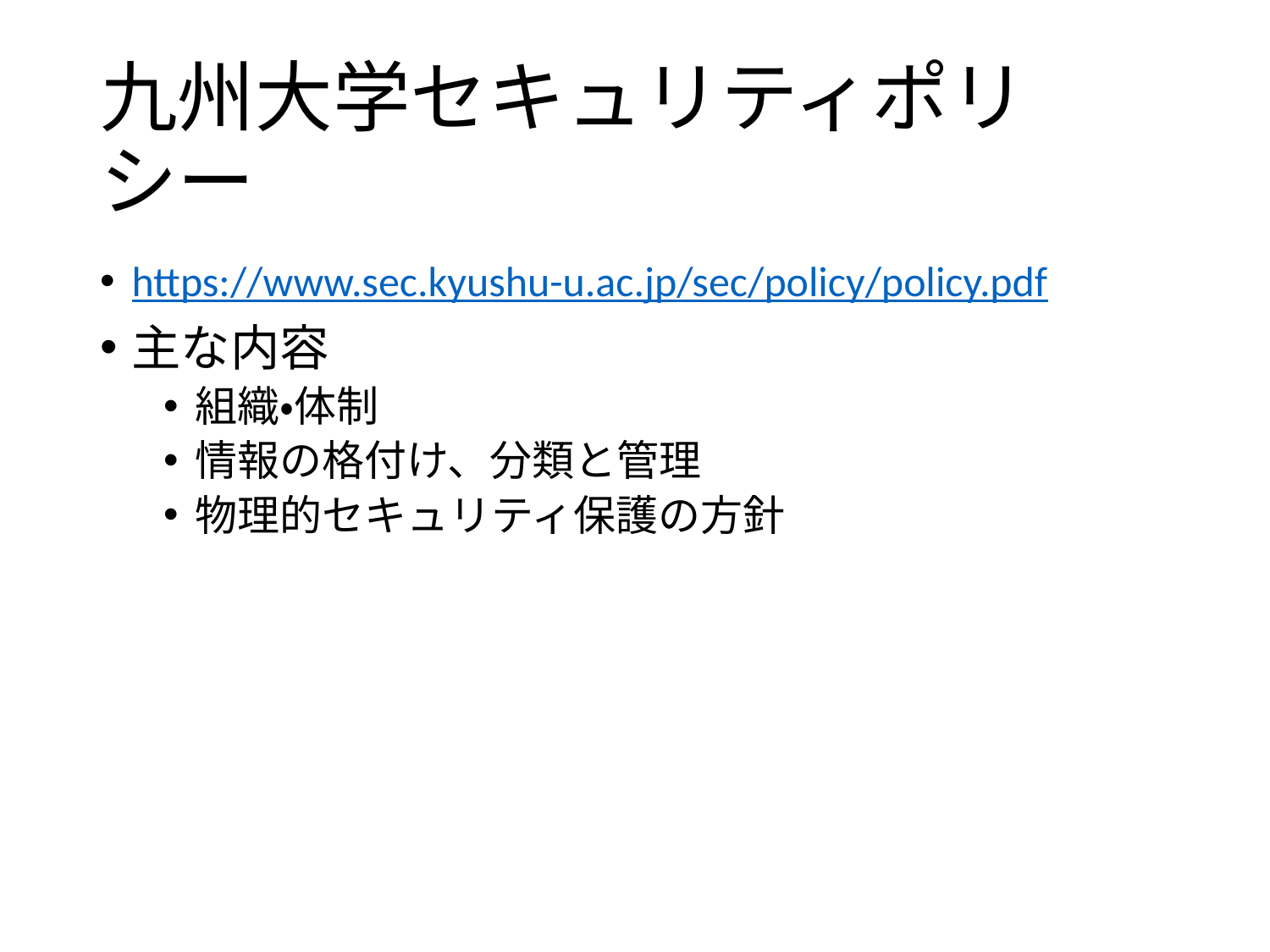

# 九州大学セキュリティポリシー
https://www.sec.kyushu-u.ac.jp/sec/policy/policy.pdf
主な内容
組織・体制
情報の格付け、分類と管理
物理的セキュリティ保護の方針